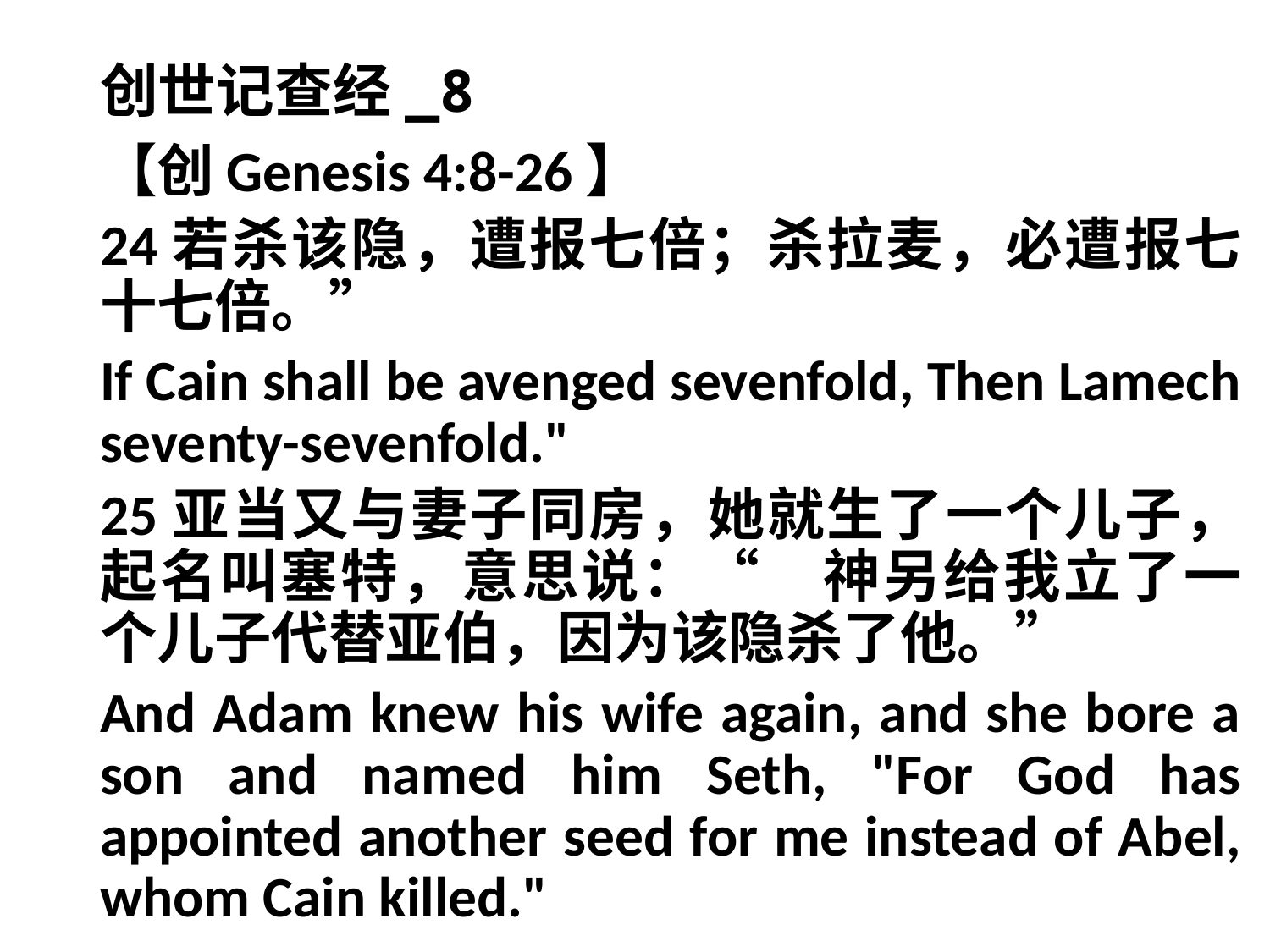

# 创世记查经_8
【创Genesis 4:8-26】
24若杀该隐，遭报七倍；杀拉麦，必遭报七十七倍。”
If Cain shall be avenged sevenfold, Then Lamech seventy-sevenfold."
25亚当又与妻子同房，她就生了一个儿子，起名叫塞特，意思说：“　神另给我立了一个儿子代替亚伯，因为该隐杀了他。”
And Adam knew his wife again, and she bore a son and named him Seth, "For God has appointed another seed for me instead of Abel, whom Cain killed."